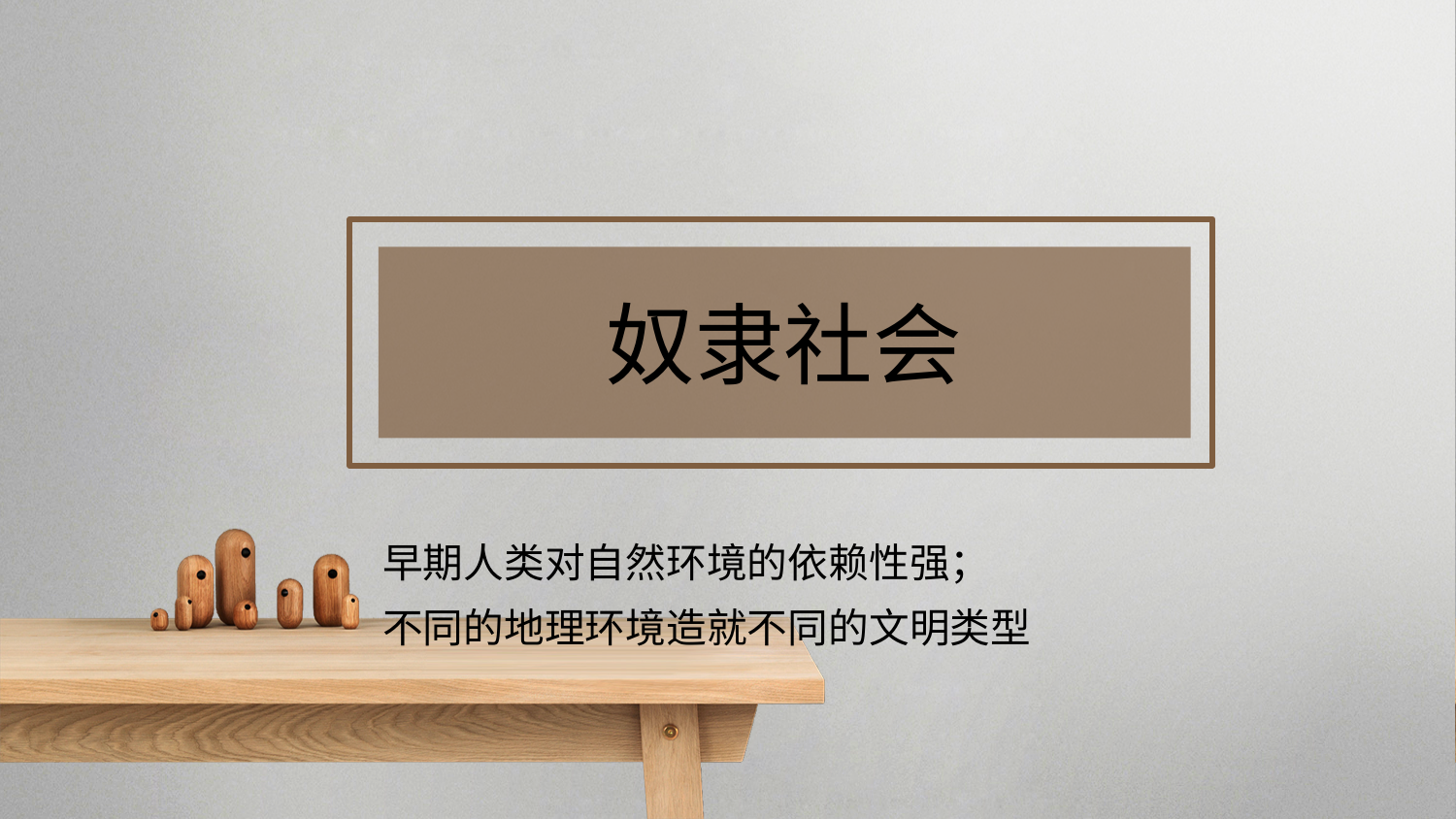

奴隶社会
早期人类对自然环境的依赖性强；
不同的地理环境造就不同的文明类型